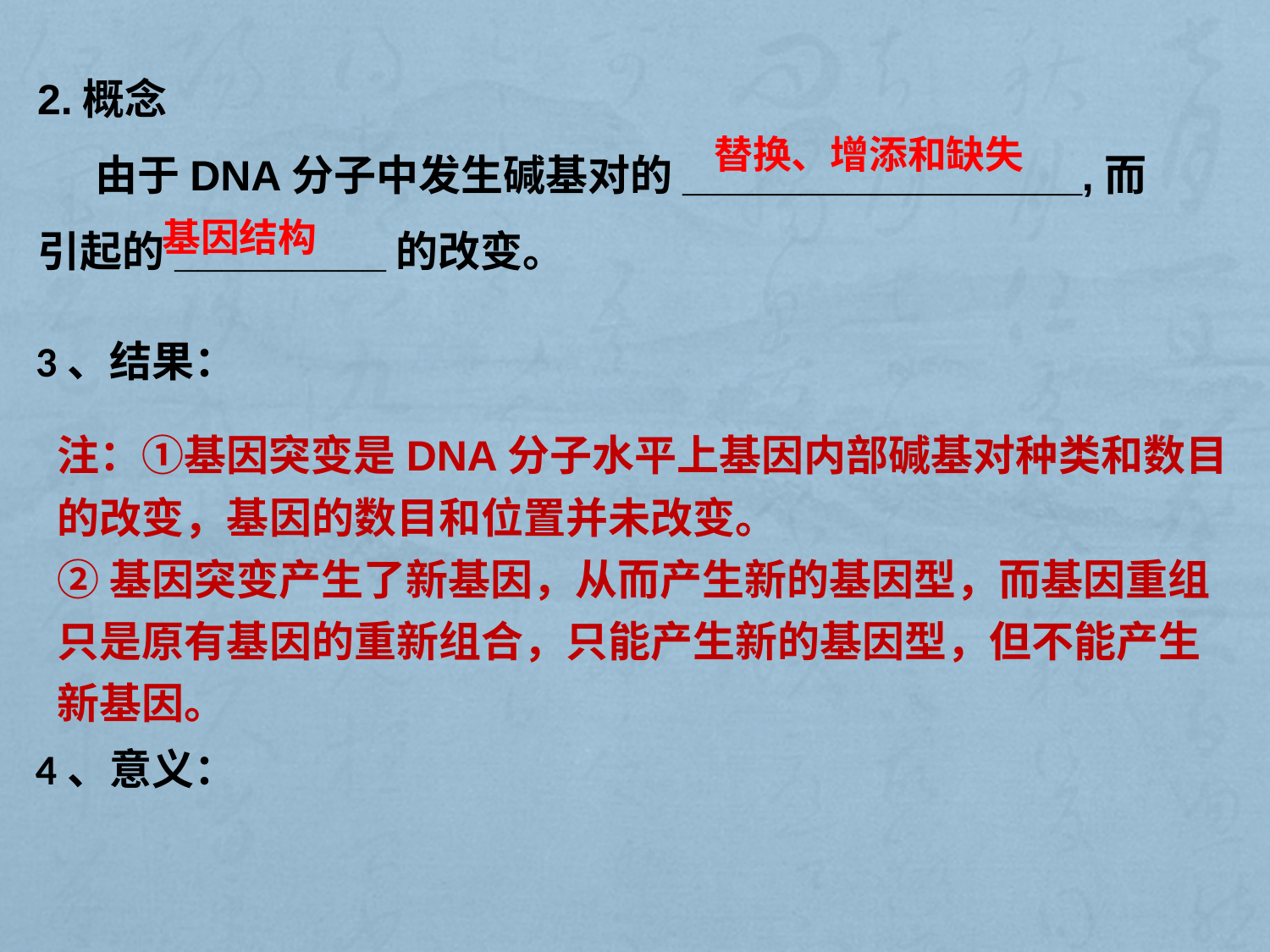

2.概念
     由于DNA分子中发生碱基对的_________________,而引起的_________的改变。
替换、增添和缺失
基因结构
3、结果：
注：①基因突变是DNA分子水平上基因内部碱基对种类和数目的改变，基因的数目和位置并未改变。
②基因突变产生了新基因，从而产生新的基因型，而基因重组只是原有基因的重新组合，只能产生新的基因型，但不能产生新基因。
4、意义：